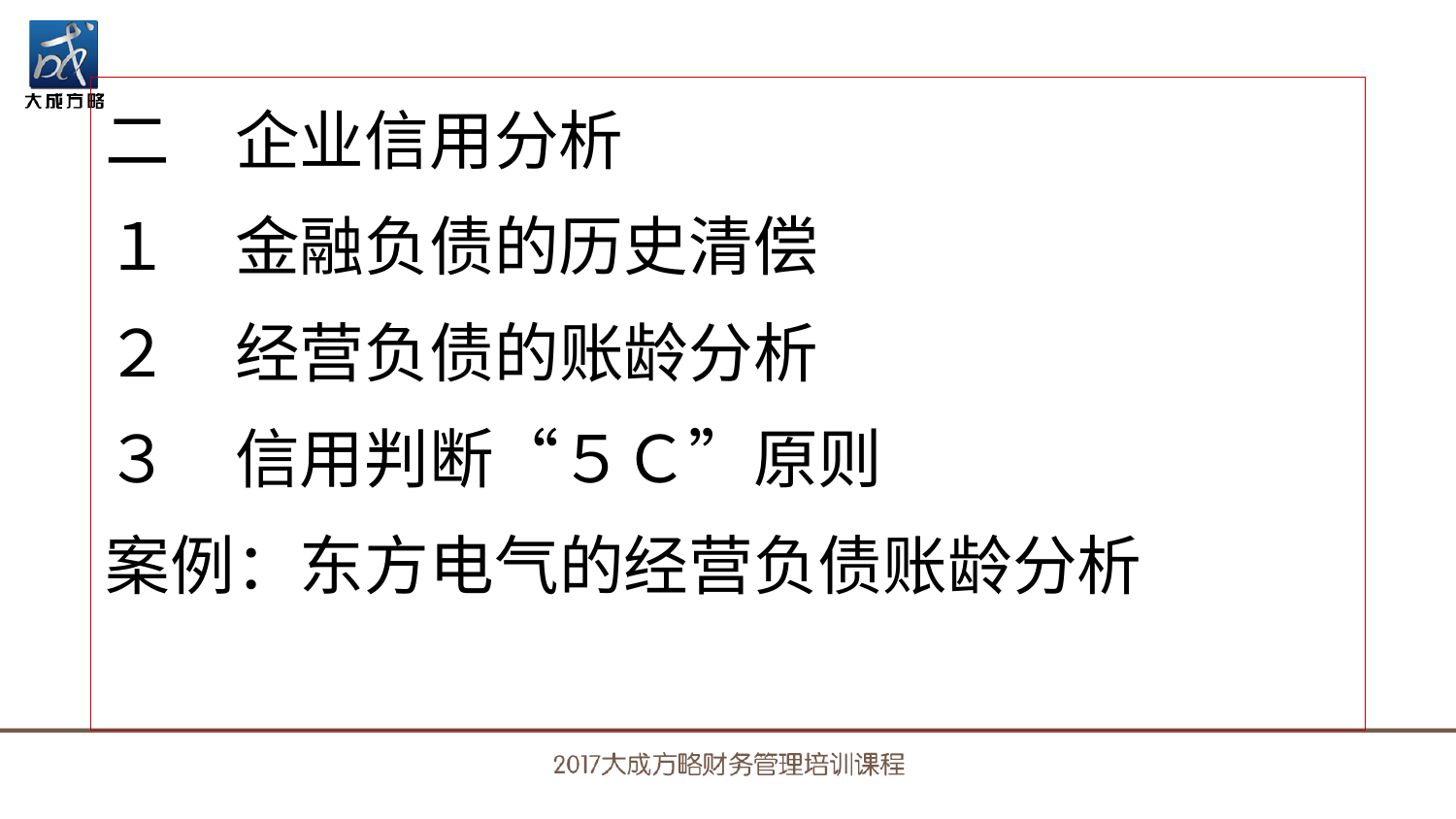

二　企业信用分析
１　金融负债的历史清偿
２　经营负债的账龄分析
３　信用判断“５Ｃ”原则
案例：东方电气的经营负债账龄分析